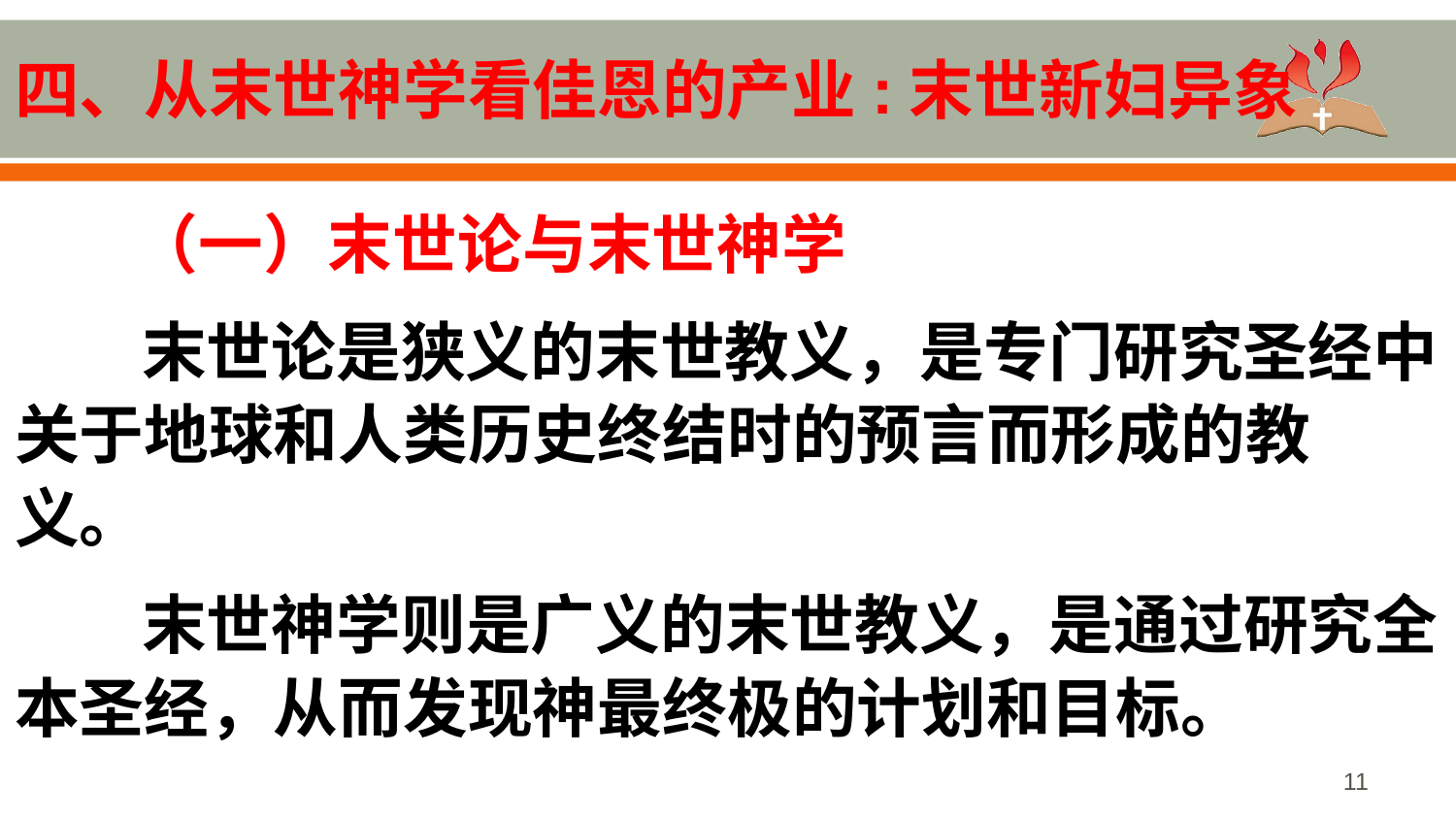

# 四、从末世神学看佳恩的产业:末世新妇异象
       （一）末世论与末世神学
末世论是狭义的末世教义，是专门研究圣经中关于地球和人类历史终结时的预言而形成的教义。
末世神学则是广义的末世教义，是通过研究全本圣经，从而发现神最终极的计划和目标。

11